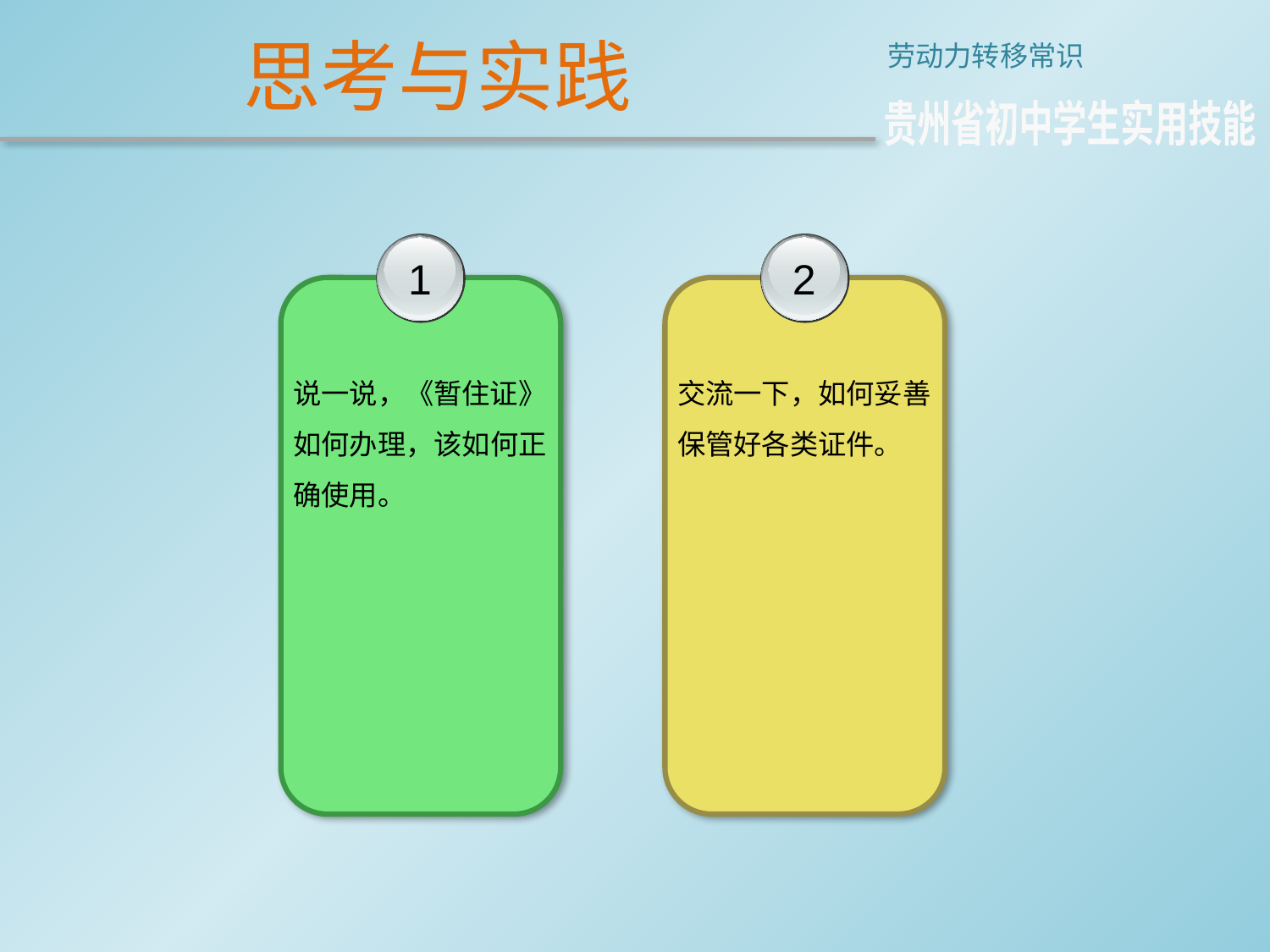

思考与实践
劳动力转移常识
贵州省初中学生实用技能

1

说一说，《暂住证》如何办理，该如何正确使用。

2

交流一下，如何妥善保管好各类证件。